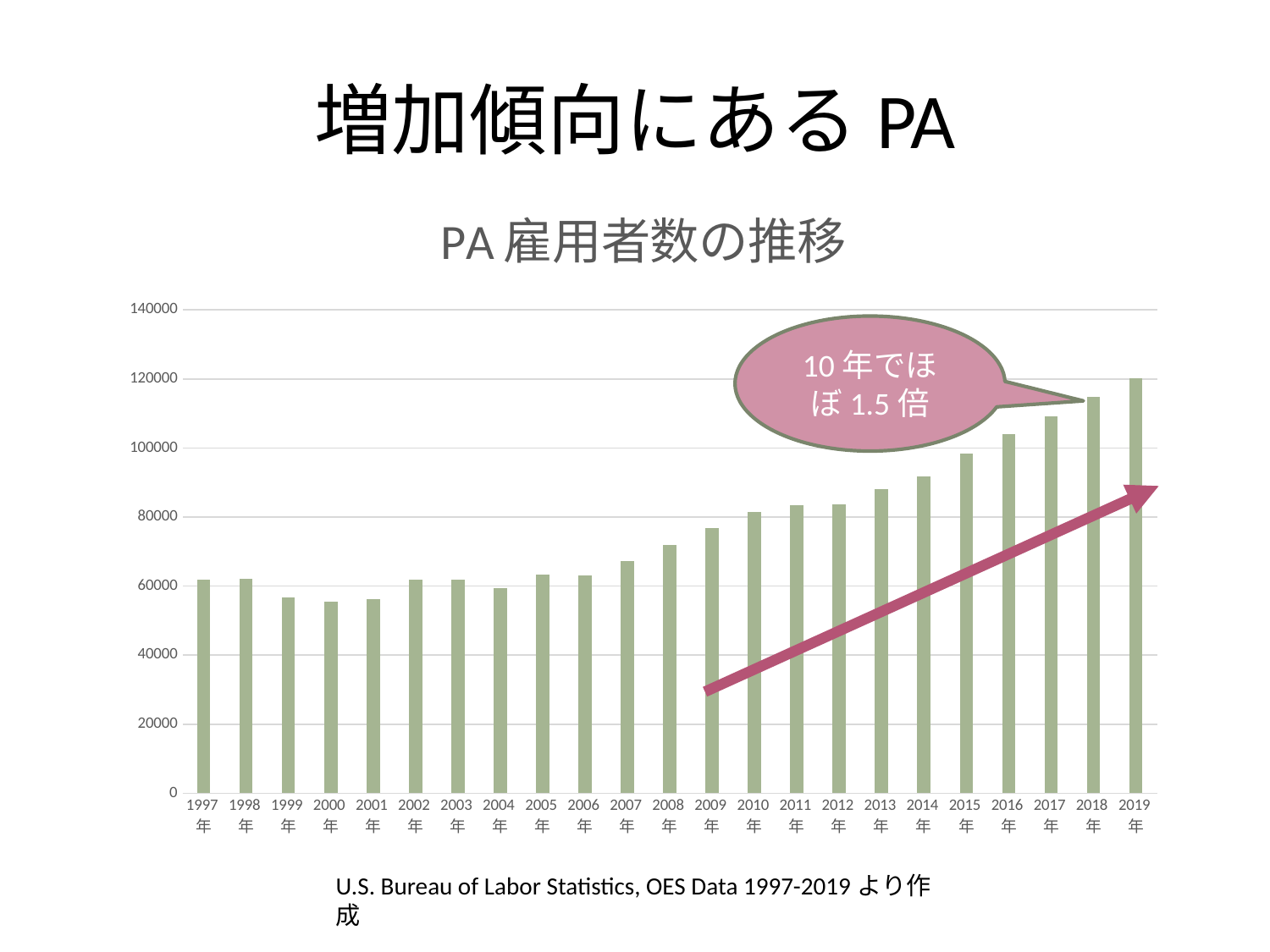

# 増加傾向にあるPA

### Chart: PA雇用者数の推移

| Category | 人 |
|---|---|
| 1997年 | 61800.0 |
| 1998年 | 62000.0 |
| 1999年 | 56750.0 |
| 2000年 | 55490.0 |
| 2001年 | 56200.0 |
| 2002年 | 61910.0 |
| 2003年 | 61850.0 |
| 2004年 | 59470.0 |
| 2005年 | 63350.0 |
| 2006年 | 62960.0 |
| 2007年 | 67160.0 |
| 2008年 | 71950.0 |
| 2009年 | 76900.0 |
| 2010年 | 81420.0 |
| 2011年 | 83540.0 |
| 2012年 | 83640.0 |
| 2013年 | 88110.0 |
| 2014年 | 91670.0 |
| 2015年 | 98470.0 |
| 2016年 | 104050.0 |
| 2017年 | 109220.0 |
| 2018年 | 114710.0 |
| 2019年 | 120090.0 |
10年でほぼ1.5倍
U.S. Bureau of Labor Statistics, OES Data 1997-2019より作成